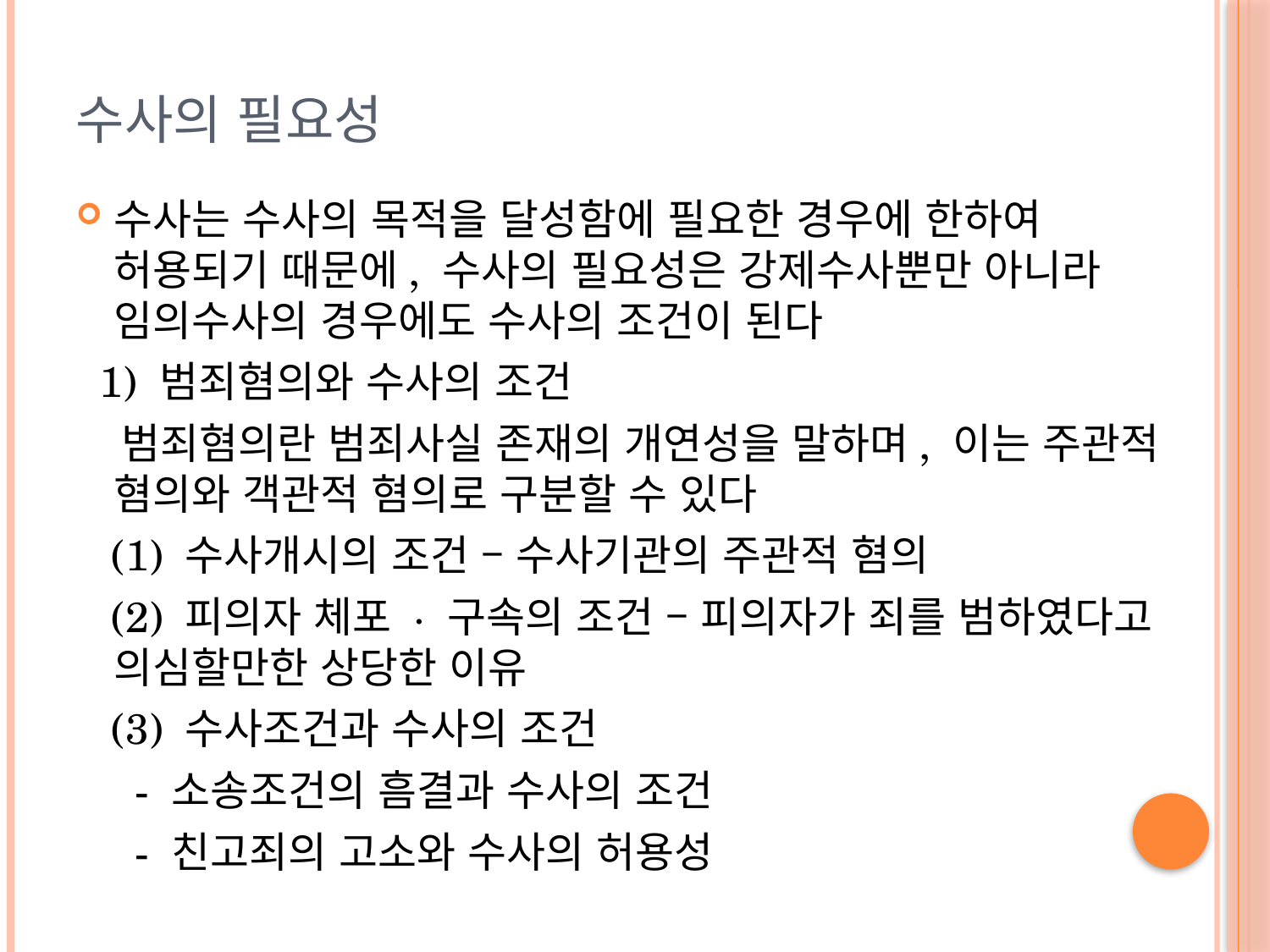

# 수사의 필요성
수사는 수사의 목적을 달성함에 필요한 경우에 한하여 허용되기 때문에, 수사의 필요성은 강제수사뿐만 아니라 임의수사의 경우에도 수사의 조건이 된다
  1) 범죄혐의와 수사의 조건
   범죄혐의란 범죄사실 존재의 개연성을 말하며, 이는 주관적 혐의와 객관적 혐의로 구분할 수 있다
   (1) 수사개시의 조건 – 수사기관의 주관적 혐의
   (2) 피의자 체포 · 구속의 조건 – 피의자가 죄를 범하였다고 의심할만한 상당한 이유
   (3) 수사조건과 수사의 조건
     - 소송조건의 흠결과 수사의 조건
     - 친고죄의 고소와 수사의 허용성